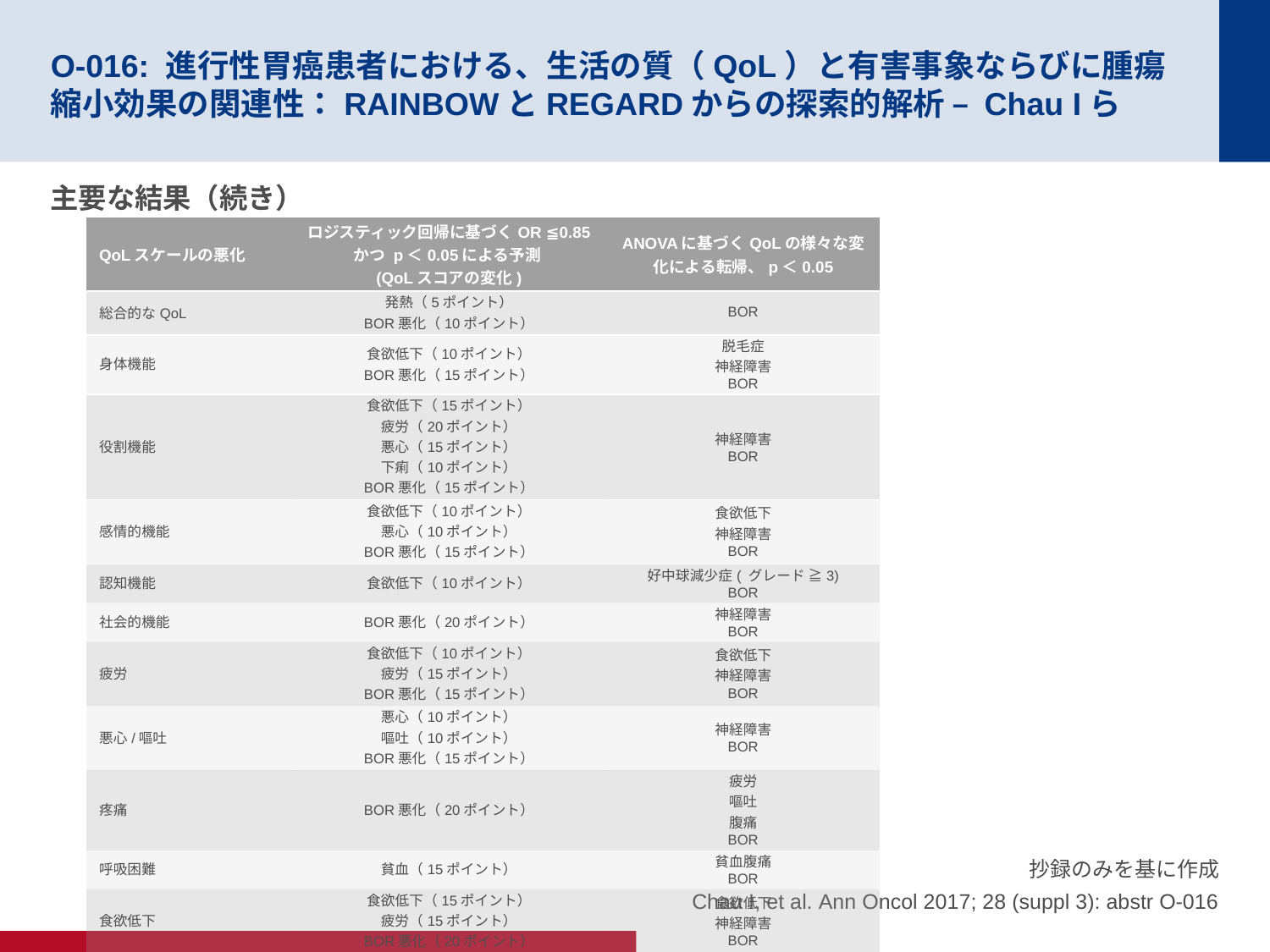

# O-016: 進行性胃癌患者における、生活の質（QoL）と有害事象ならびに腫瘍縮小効果の関連性：RAINBOWとREGARDからの探索的解析 – Chau Iら
主要な結果（続き）
| QoLスケールの悪化 | ロジスティック回帰に基づくOR ≦0.85 かつ p＜0.05による予測 (QoLスコアの変化) | ANOVAに基づくQoLの様々な変化による転帰、p＜0.05 |
| --- | --- | --- |
| 総合的なQoL | 発熱（5ポイント） BOR悪化（10ポイント） | BOR |
| 身体機能 | 食欲低下（10ポイント） BOR悪化（15ポイント） | 脱毛症 神経障害 BOR |
| 役割機能 | 食欲低下（15ポイント） 疲労（20ポイント） 悪心（15ポイント） 下痢（10ポイント） BOR悪化（15ポイント） | 神経障害 BOR |
| 感情的機能 | 食欲低下（10ポイント） 悪心（10ポイント） BOR悪化（15ポイント） | 食欲低下 神経障害 BOR |
| 認知機能 | 食欲低下（10ポイント） | 好中球減少症( グレード ≧3) BOR |
| 社会的機能 | BOR悪化（20ポイント） | 神経障害 BOR |
| 疲労 | 食欲低下（10ポイント） 疲労（15ポイント） BOR悪化（15ポイント） | 食欲低下 神経障害 BOR |
| 悪心/嘔吐 | 悪心（10ポイント） 嘔吐（10ポイント） BOR悪化（15ポイント） | 神経障害 BOR |
| 疼痛 | BOR悪化（20ポイント） | 疲労 嘔吐 腹痛 BOR |
| 呼吸困難 | 貧血（15ポイント） | 貧血腹痛 BOR |
| 食欲低下 | 食欲低下（15ポイント） 疲労（15ポイント） BOR悪化（20ポイント） | 食欲低下 神経障害 BOR |
| 下痢 | 下痢（5ポイント） | 貧血 下痢 |
抄録のみを基に作成
Chau I, et al. Ann Oncol 2017; 28 (suppl 3): abstr O-016